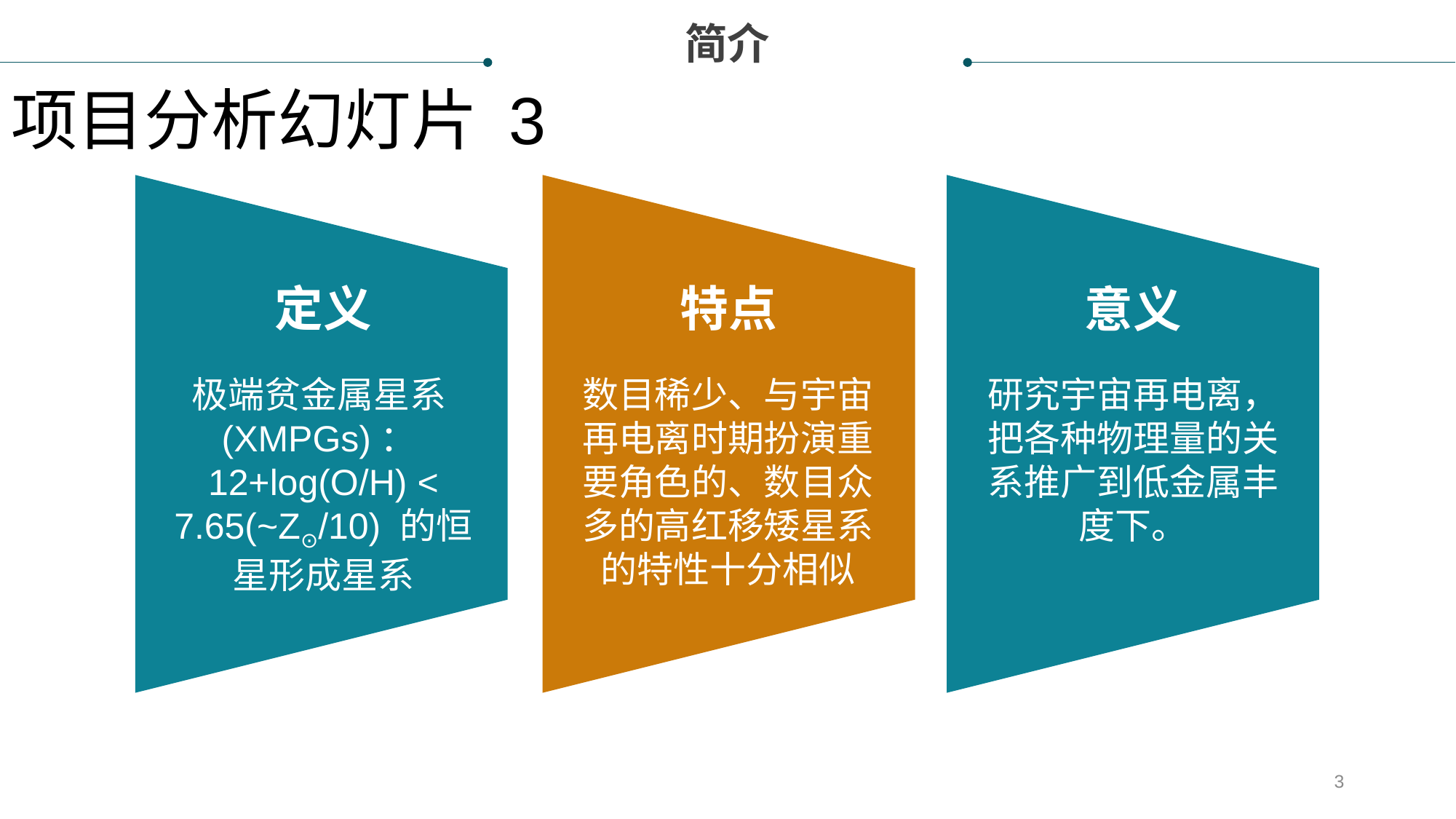

简介
项目分析幻灯片 3
定义

极端贫金属星系(XMPGs)：12+log(O/H) < 7.65(~Z⊙/10) 的恒星形成星系
特点

数目稀少、与宇宙再电离时期扮演重要角色的、数目众多的高红移矮星系的特性十分相似
意义

研究宇宙再电离，
把各种物理量的关系推广到低金属丰度下。
3